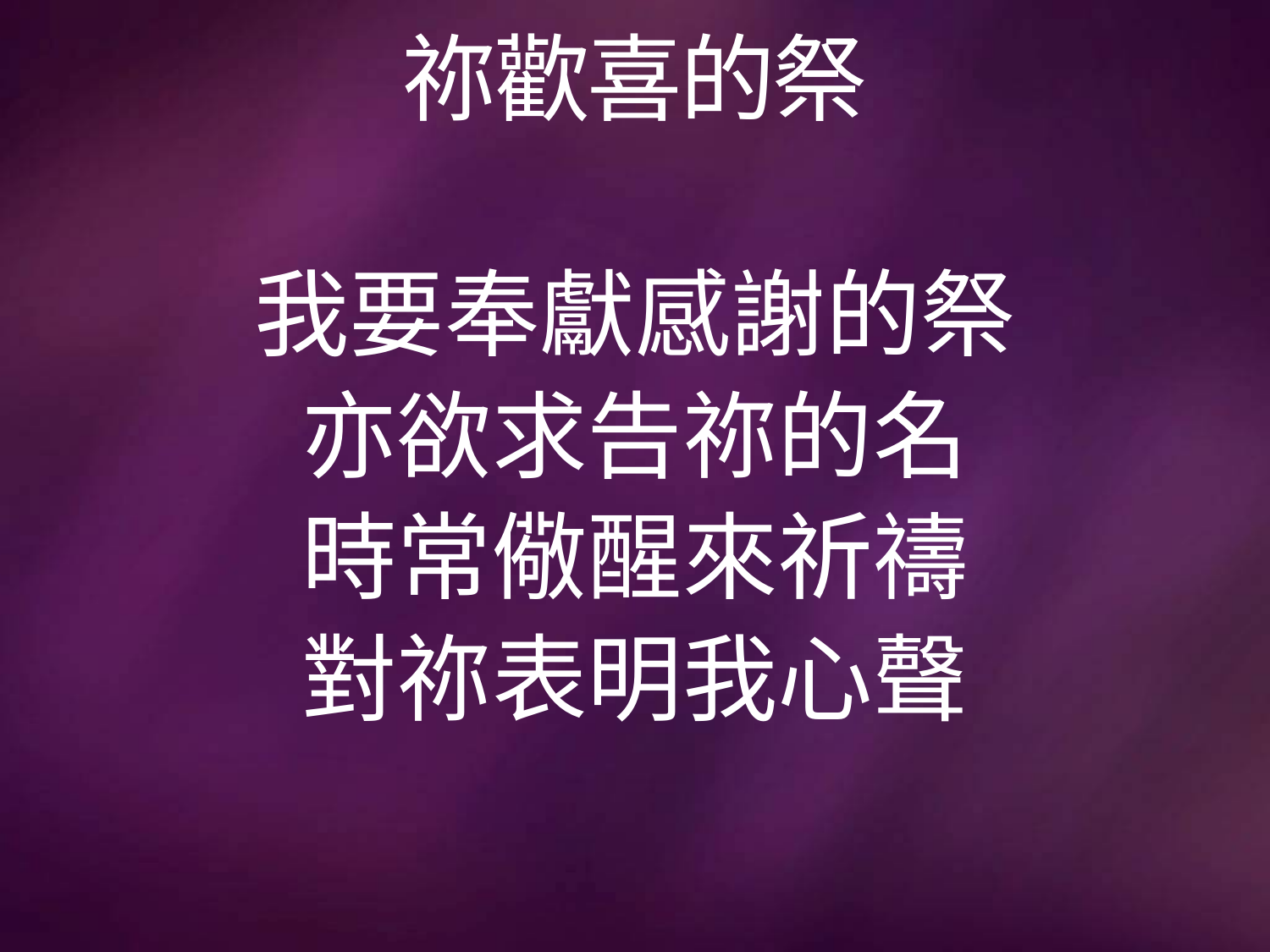

# 祢歡喜的祭
我要奉獻感謝的祭
亦欲求告祢的名
時常儆醒來祈禱
對祢表明我心聲